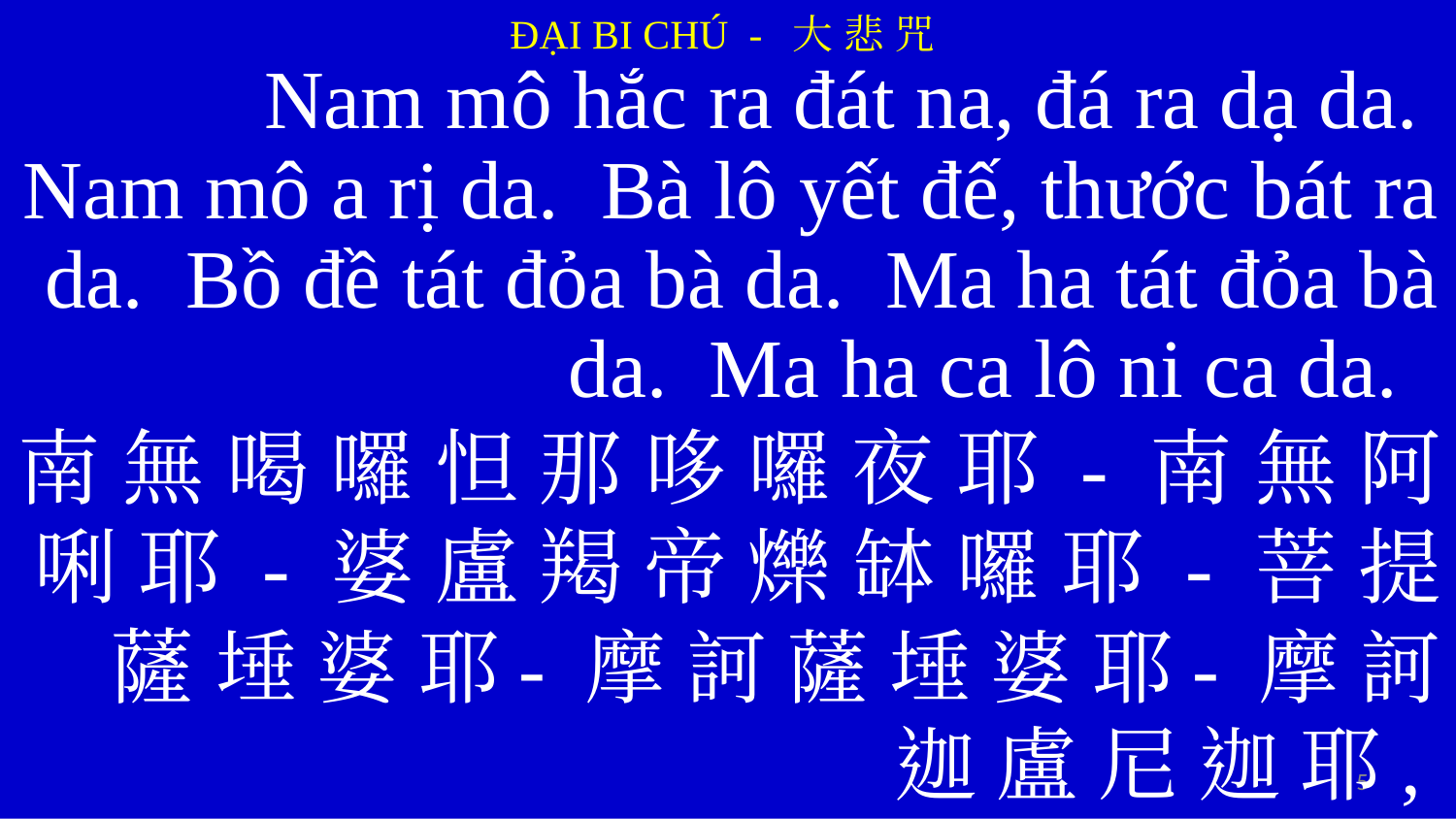

ĐẠI BI CHÚ  -  大 悲 咒
	Nam mô hắc ra đát na, đá ra dạ da.  Nam mô a rị da.  Bà lô yết đế, thước bát ra da.  Bồ đề tát đỏa bà da.  Ma ha tát đỏa bà da.  Ma ha ca lô ni ca da.
南 無 喝 囉 怛 那 哆 囉 夜 耶 - 南 無 阿 唎 耶 - 婆 盧 羯 帝 爍 缽 囉 耶 - 菩 提 薩 埵 婆 耶- 摩 訶 薩 埵 婆 耶- 摩 訶 迦 盧 尼 迦 耶,
5